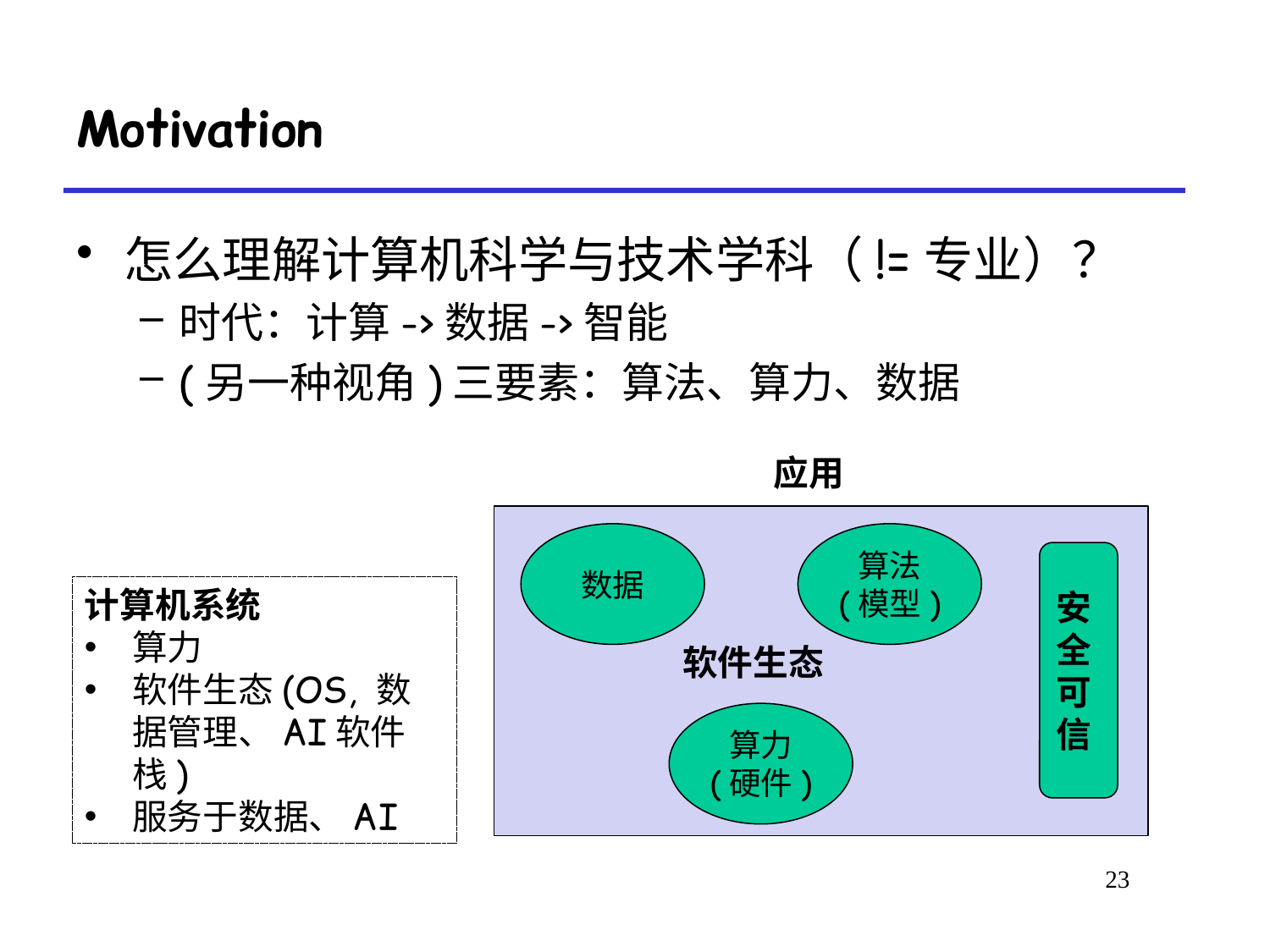

# Motivation
怎么理解计算机科学与技术学科（!=专业）？
时代：计算->数据->智能
(另一种视角)三要素：算法、算力、数据

应用

数据
算法
(模型)
安全
可信
计算机系统
算力
软件生态(OS, 数据管理、AI软件栈)
服务于数据、AI
软件生态
算力
(硬件)
23